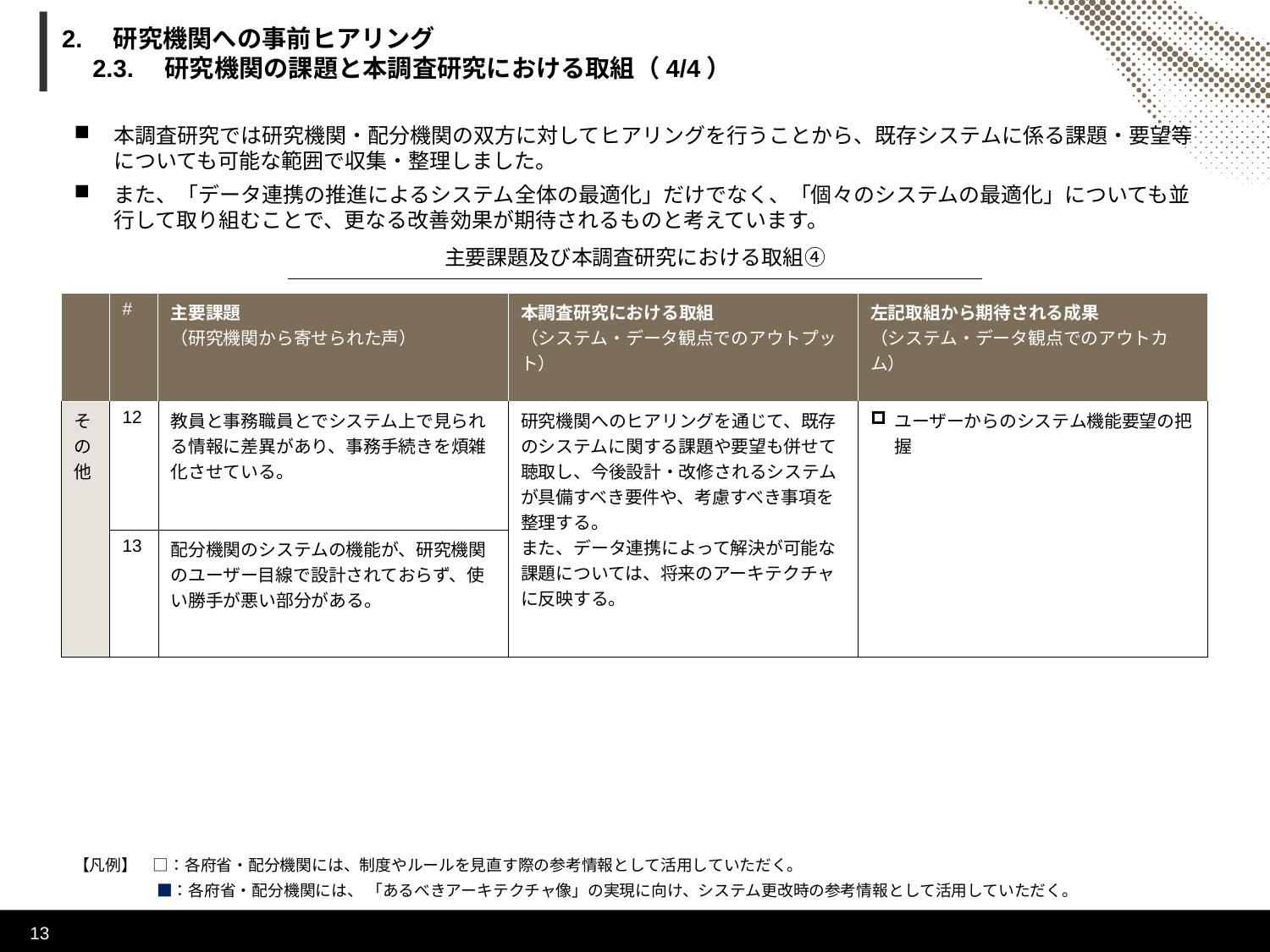

# 2.　研究機関への事前ヒアリング 　2.3.　研究機関の課題と本調査研究における取組（4/4）
本調査研究では研究機関・配分機関の双方に対してヒアリングを行うことから、既存システムに係る課題・要望等についても可能な範囲で収集・整理しました。
また、「データ連携の推進によるシステム全体の最適化」だけでなく、「個々のシステムの最適化」についても並行して取り組むことで、更なる改善効果が期待されるものと考えています。
主要課題及び本調査研究における取組④
|  | # | 主要課題 （研究機関から寄せられた声） | 本調査研究における取組 （システム・データ観点でのアウトプット） | 左記取組から期待される成果 （システム・データ観点でのアウトカム） |
| --- | --- | --- | --- | --- |
| その他 | 12 | 教員と事務職員とでシステム上で見られる情報に差異があり、事務手続きを煩雑化させている。 | 研究機関へのヒアリングを通じて、既存のシステムに関する課題や要望も併せて聴取し、今後設計・改修されるシステムが具備すべき要件や、考慮すべき事項を整理する。 また、データ連携によって解決が可能な課題については、将来のアーキテクチャに反映する。 | ユーザーからのシステム機能要望の把握 |
|  | 13 | 配分機関のシステムの機能が、研究機関のユーザー目線で設計されておらず、使い勝手が悪い部分がある。 |  |  |
【凡例】　□：各府省・配分機関には、制度やルールを見直す際の参考情報として活用していただく。
　　　　　 ■：各府省・配分機関には、 「あるべきアーキテクチャ像」の実現に向け、システム更改時の参考情報として活用していただく。